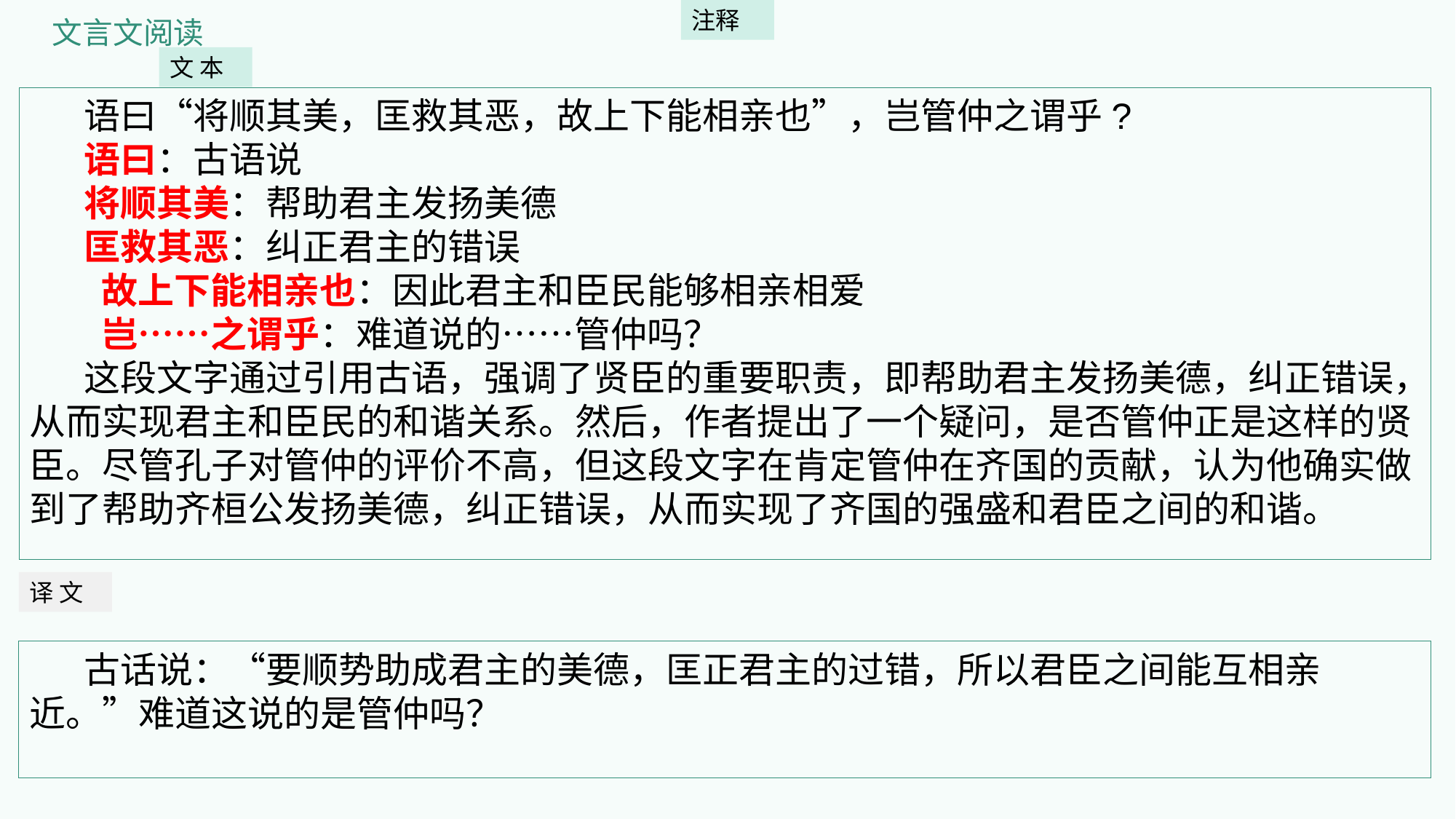

注释
文言文阅读
文 本
语曰“将顺其美，匡救其恶，故上下能相亲也”，岂管仲之谓乎?
语曰：古语说
将顺其美：帮助君主发扬美德
匡救其恶：纠正君主的错误
 故上下能相亲也：因此君主和臣民能够相亲相爱
 岂……之谓乎：难道说的……管仲吗？
这段文字通过引用古语，强调了贤臣的重要职责，即帮助君主发扬美德，纠正错误，从而实现君主和臣民的和谐关系。然后，作者提出了一个疑问，是否管仲正是这样的贤臣。尽管孔子对管仲的评价不高，但这段文字在肯定管仲在齐国的贡献，认为他确实做到了帮助齐桓公发扬美德，纠正错误，从而实现了齐国的强盛和君臣之间的和谐。

译 文
古话说：“要顺势助成君主的美德，匡正君主的过错，所以君臣之间能互相亲近。”难道这说的是管仲吗？